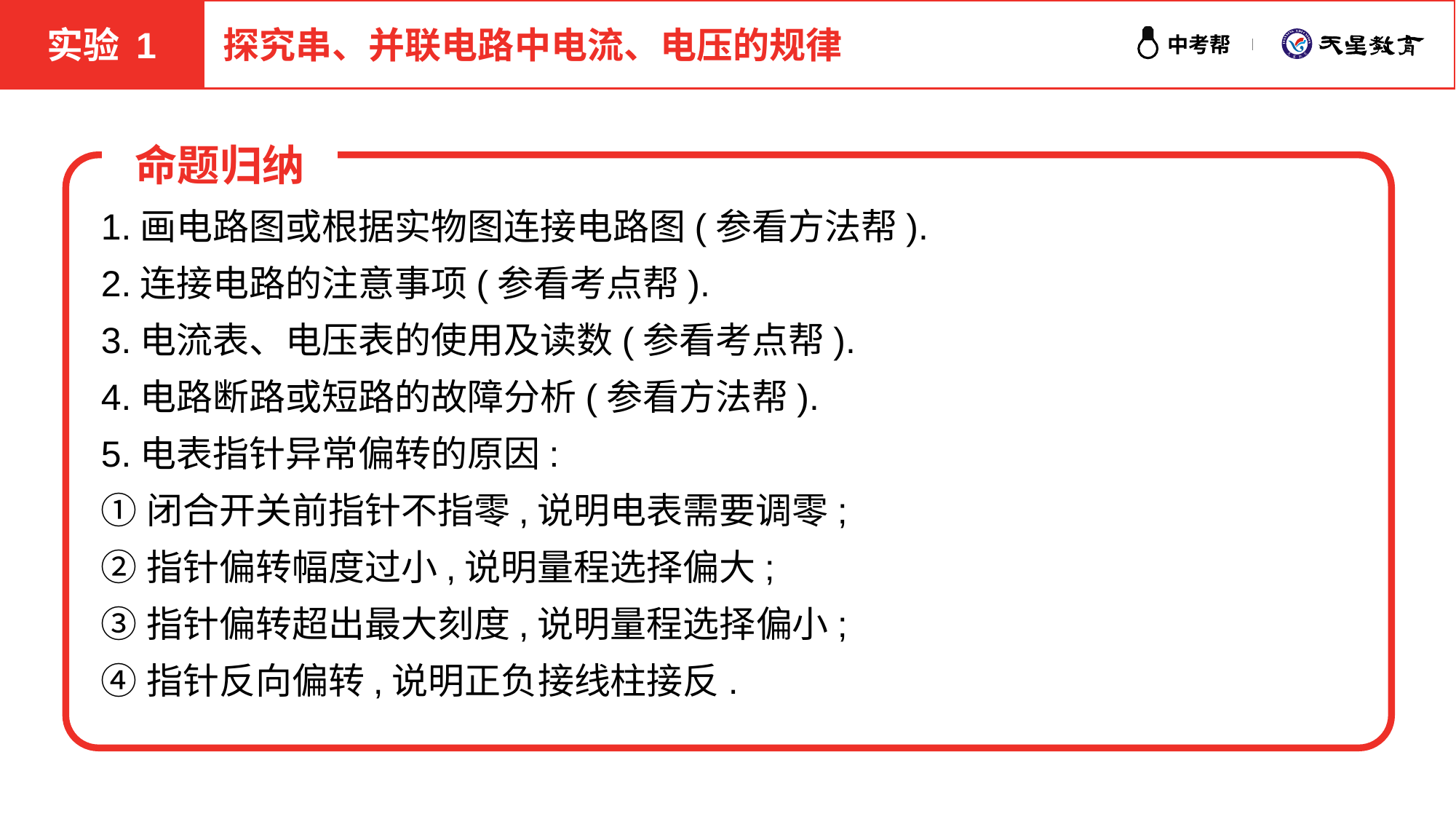

实验 1
探究串、并联电路中电流、电压的规律
命题归纳

1.画电路图或根据实物图连接电路图(参看方法帮).
2.连接电路的注意事项(参看考点帮).
3.电流表、电压表的使用及读数(参看考点帮).
4.电路断路或短路的故障分析(参看方法帮).
5.电表指针异常偏转的原因:
①闭合开关前指针不指零,说明电表需要调零;
②指针偏转幅度过小,说明量程选择偏大;
③指针偏转超出最大刻度,说明量程选择偏小;
④指针反向偏转,说明正负接线柱接反.